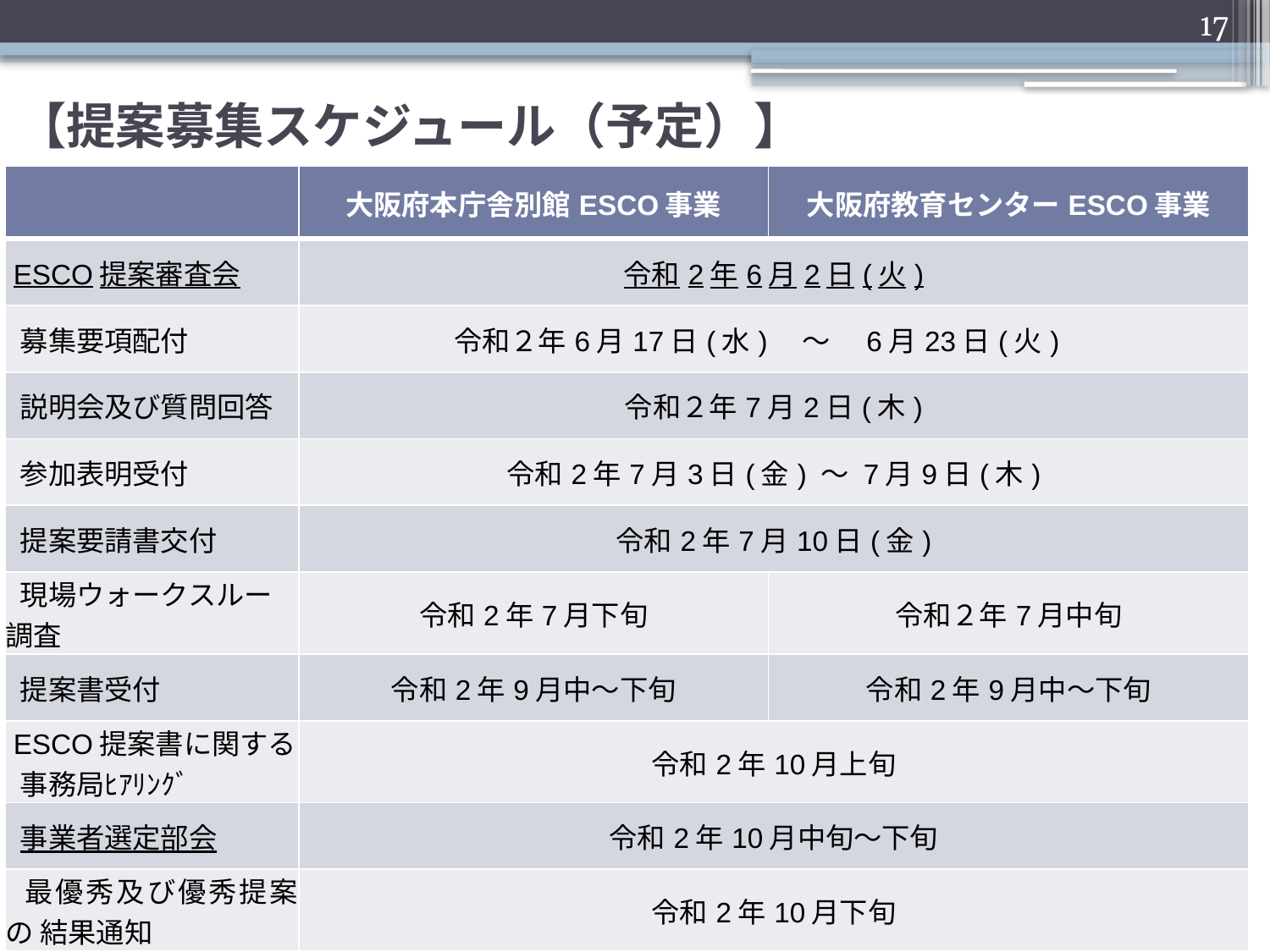

17
# 【提案募集スケジュール（予定）】
|  | 大阪府本庁舎別館ESCO事業 | 大阪府教育センターESCO事業 |
| --- | --- | --- |
| ESCO提案審査会 | 令和2年6月2日(火) |  |
| 募集要項配付 | 令和２年6月17日(水)　～　6月23日(火) |  |
| 説明会及び質問回答 | 令和２年7月2日(木) |  |
| 参加表明受付 | 令和2年7月3日(金) ～ 7月9日(木) |  |
| 提案要請書交付 | 令和2年7月10日(金) |  |
| 現場ウォークスルー調査 | 令和2年7月下旬 | 令和２年7月中旬 |
| 提案書受付 | 令和2年9月中～下旬 | 令和2年9月中～下旬 |
| ESCO提案書に関する 事務局ﾋｱﾘﾝｸﾞ | 令和2年10月上旬 |  |
| 事業者選定部会 | 令和2年10月中旬～下旬 |  |
| 最優秀及び優秀提案の 結果通知 | 令和2年10月下旬 |  |